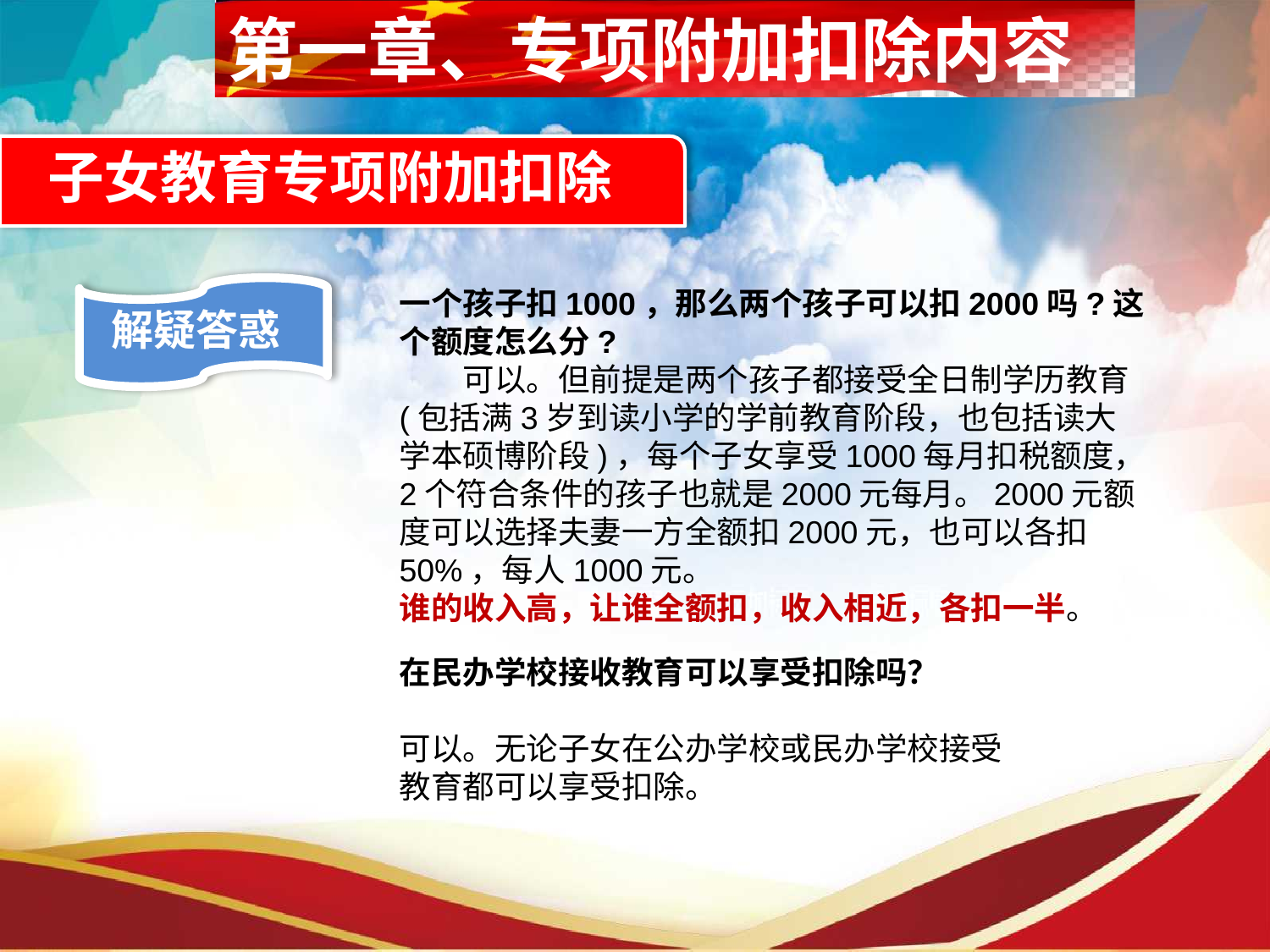

第一章、专项附加扣除内容

子女教育专项附加扣除

一个孩子扣1000，那么两个孩子可以扣2000吗?这个额度怎么分?
　　可以。但前提是两个孩子都接受全日制学历教育(包括满3岁到读小学的学前教育阶段，也包括读大学本硕博阶段)，每个子女享受1000每月扣税额度，2个符合条件的孩子也就是2000元每月。2000元额度可以选择夫妻一方全额扣2000元，也可以各扣50%，每人1000元。
谁的收入高，让谁全额扣，收入相近，各扣一半。
解疑答惑
在民办学校接收教育可以享受扣除吗？

可以。无论子女在公办学校或民办学校接受教育都可以享受扣除。